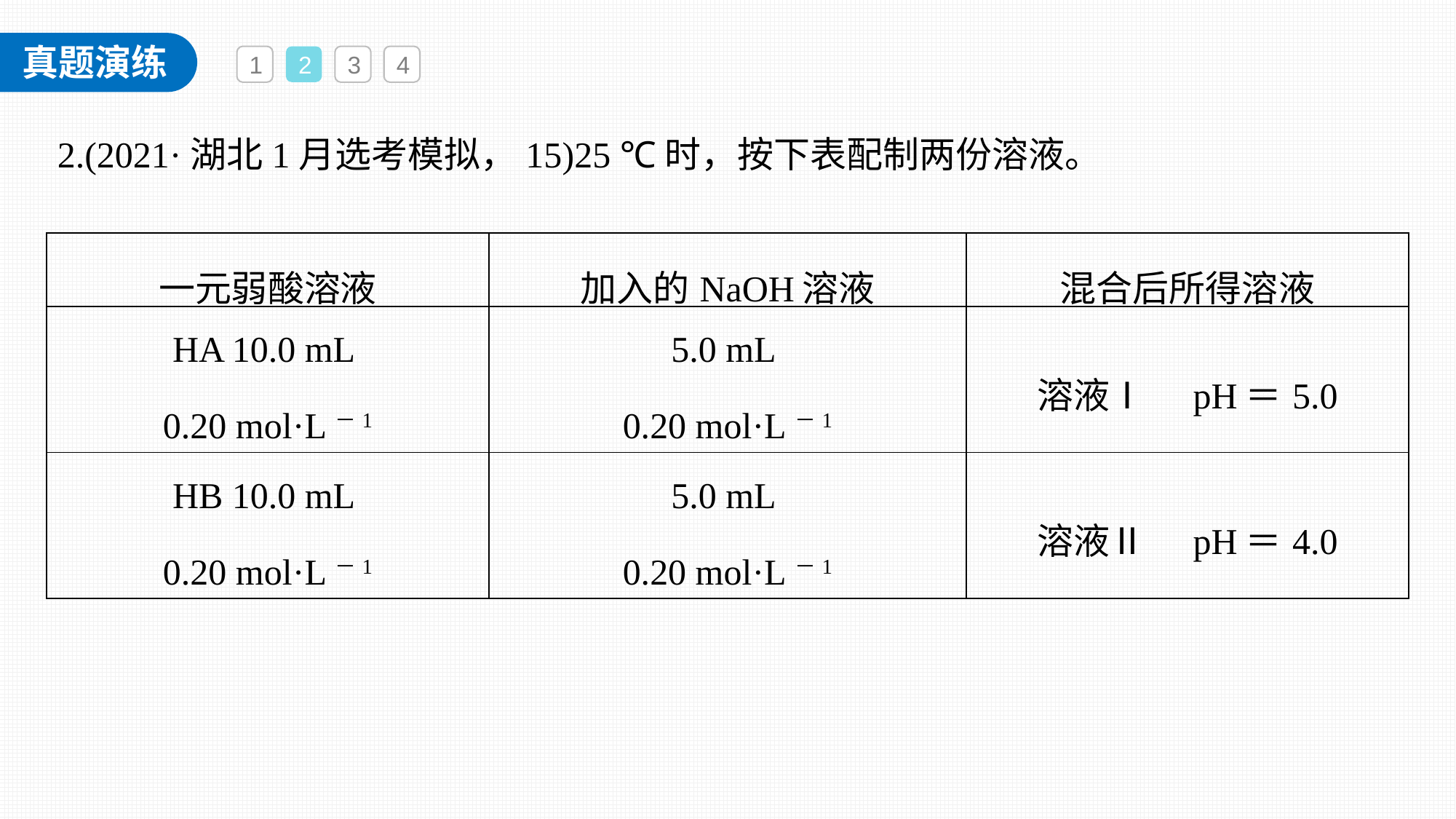

1
2
3
4
2.(2021·湖北1月选考模拟，15)25 ℃时，按下表配制两份溶液。
| 一元弱酸溶液 | 加入的NaOH溶液 | 混合后所得溶液 |
| --- | --- | --- |
| HA 10.0 mL 0.20 mol·L－1 | 5.0 mL 0.20 mol·L－1 | 溶液Ⅰ　pH＝5.0 |
| HB 10.0 mL 0.20 mol·L－1 | 5.0 mL 0.20 mol·L－1 | 溶液Ⅱ　pH＝4.0 |